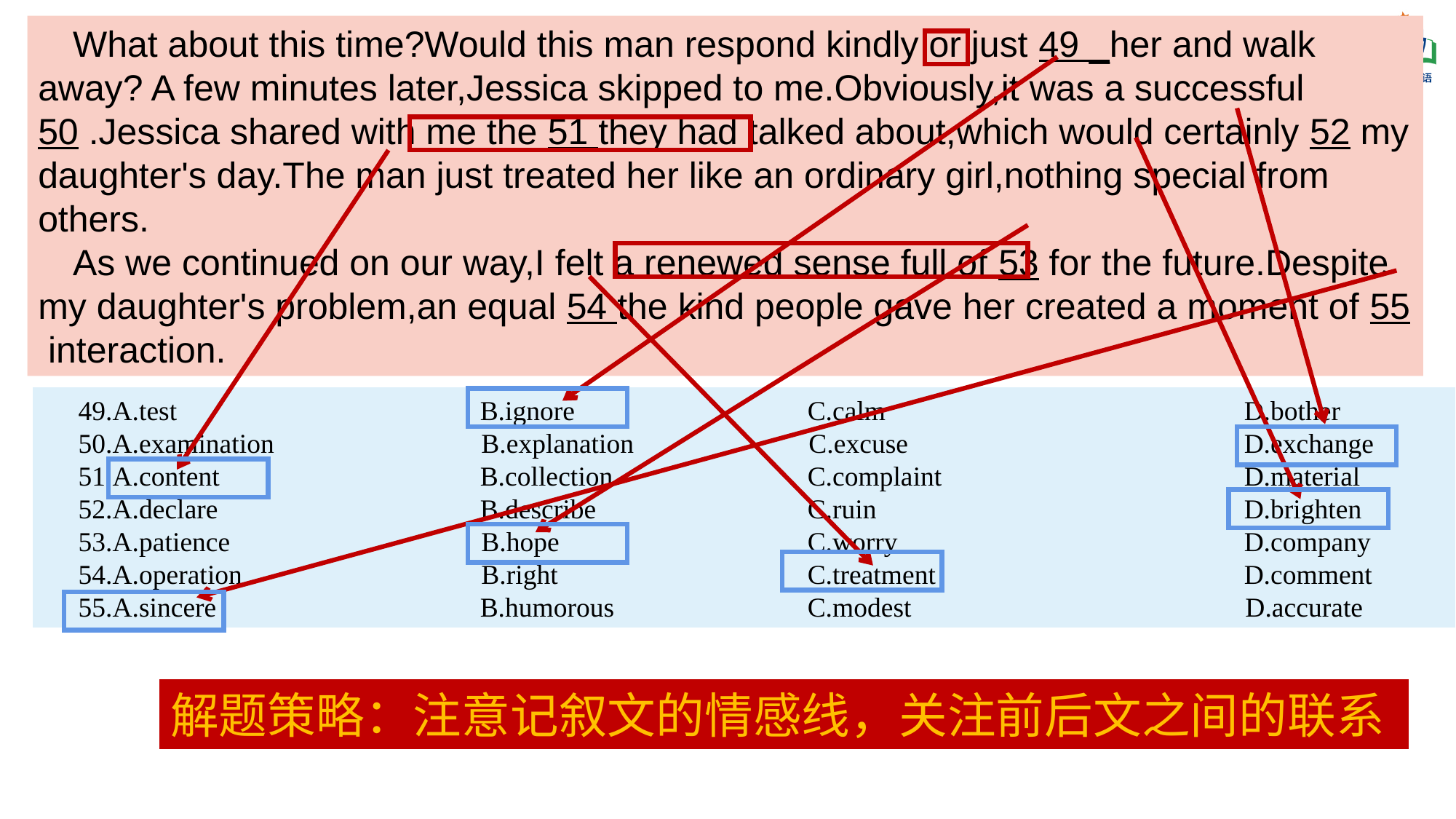

What about this time?Would this man respond kindly or just 49 _her and walk away? A few minutes later,Jessica skipped to me.Obviously,it was a successful 50 .Jessica shared with me the 51 they had talked about,which would certainly 52 my daughter's day.The man just treated her like an ordinary girl,nothing special from others.
As we continued on our way,I felt a renewed sense full of 53 for the future.Despite my daughter's problem,an equal 54 the kind people gave her created a moment of 55  interaction.

49.A.test			B.ignore			C.calm				D.bother
50.A.examination	                B.explanation	                C.excuse				D.exchange
51.A.content			B.collection		C.complaint			D.material
52.A.declare			B.describe		C.ruin				D.brighten
53.A.patience		                B.hope			C.worry				D.company
54.A.operation		                B.right			C.treatment			D.comment
55.A.sincere			B.humorous		C.modest			                D.accurate

解题策略：注意记叙文的情感线，关注前后文之间的联系